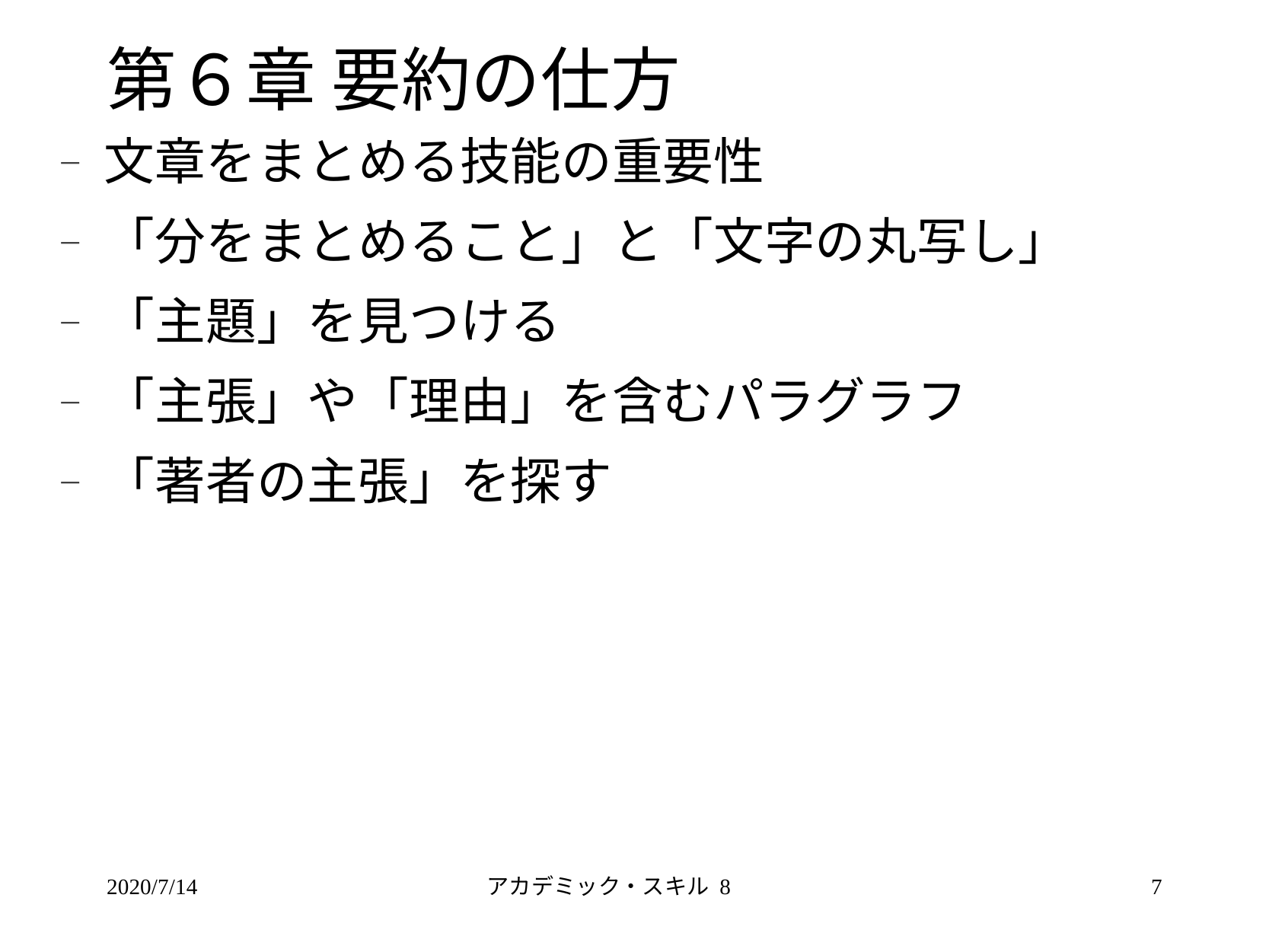

# 第６章 要約の仕方
文章をまとめる技能の重要性
「分をまとめること」と「文字の丸写し」
「主題」を見つける
「主張」や「理由」を含むパラグラフ
「著者の主張」を探す

2020/7/14
アカデミック・スキル 8
7